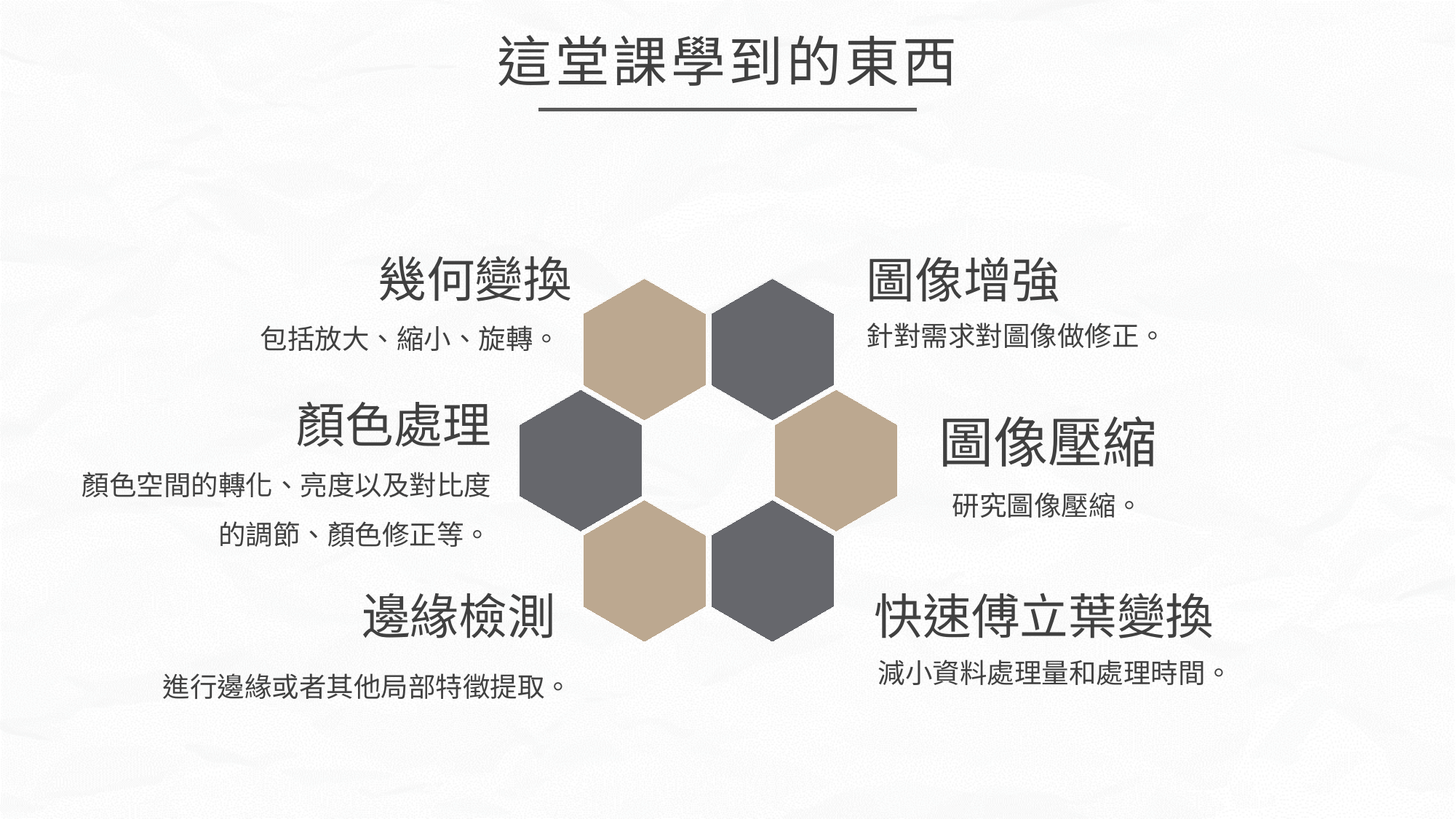

這堂課學到的東西
幾何變換
圖像增強

針對需求對圖像做修正。
包括放大、縮小、旋轉。
顏色處理

圖像壓縮
顏色空間的轉化、亮度以及對比度的調節、顏色修正等。
研究圖像壓縮。

邊緣檢測
快速傅立葉變換
減小資料處理量和處理時間。
進行邊緣或者其他局部特徵提取。